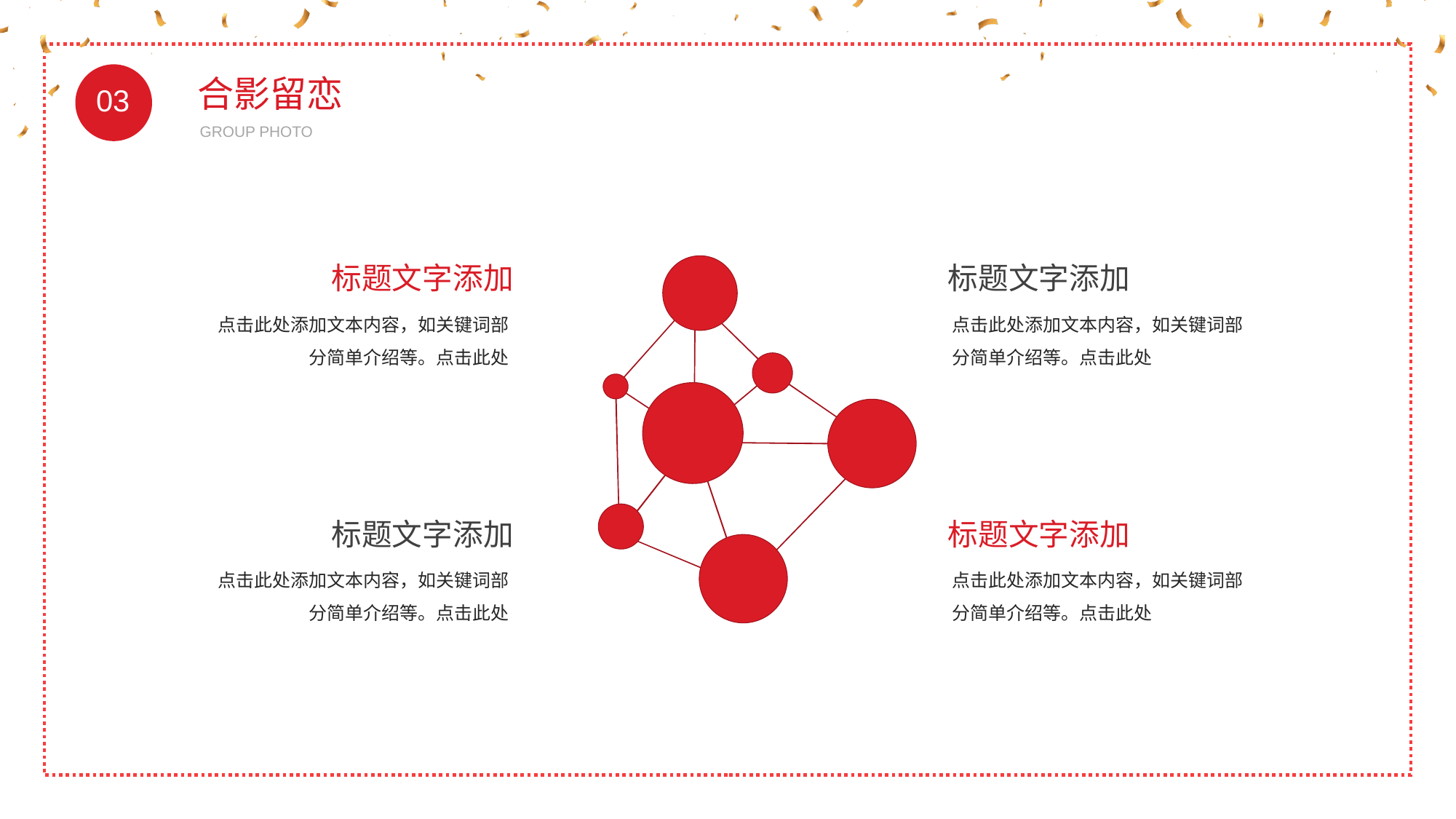

BY YUSHEN

合影留恋
03
GROUP PHOTO
标题文字添加
点击此处添加文本内容，如关键词部分简单介绍等。点击此处
标题文字添加
点击此处添加文本内容，如关键词部分简单介绍等。点击此处

标题文字添加
点击此处添加文本内容，如关键词部分简单介绍等。点击此处
标题文字添加
点击此处添加文本内容，如关键词部分简单介绍等。点击此处